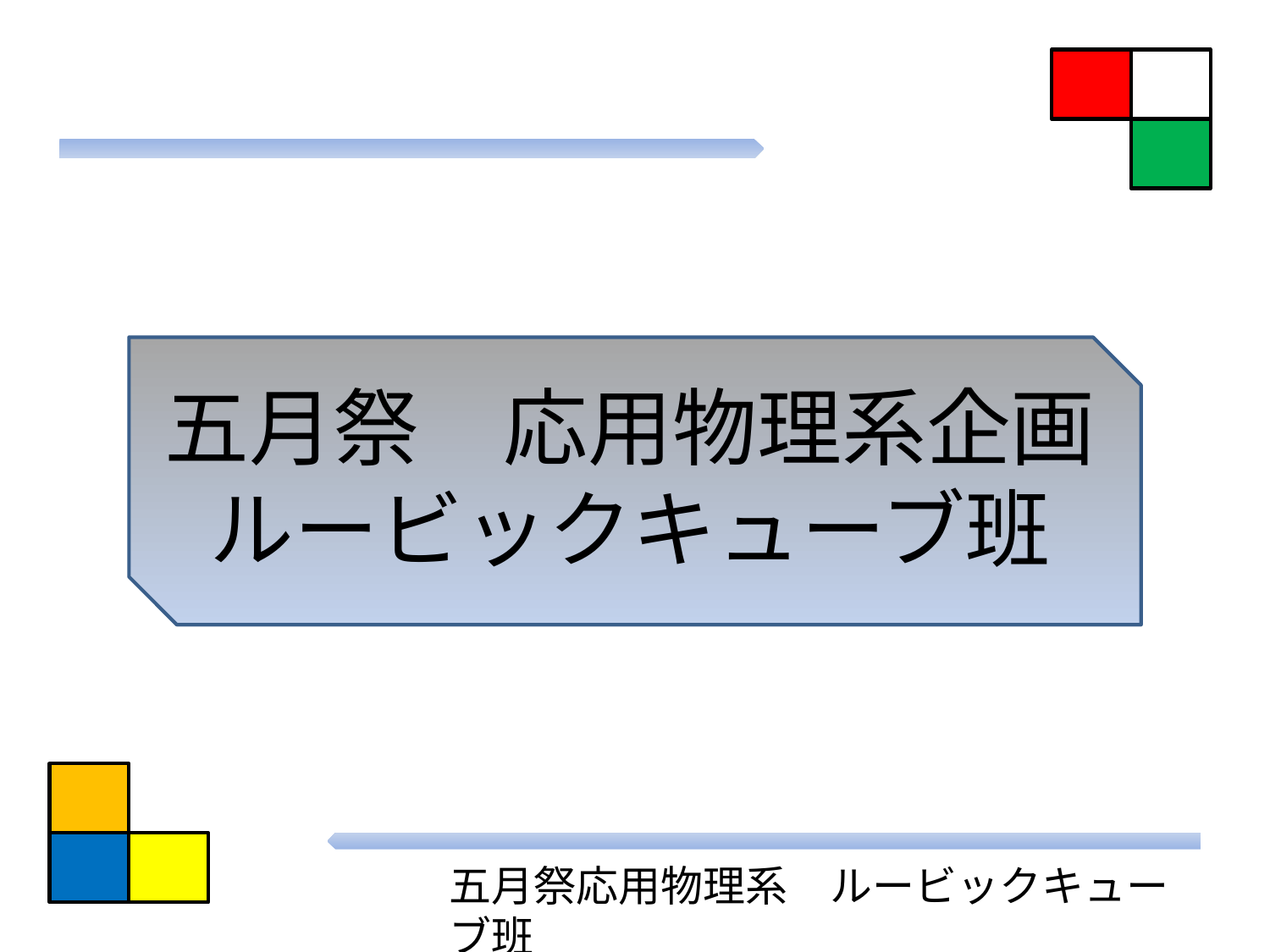

# 五月祭　応用物理系企画 ルービックキューブ班

五月祭応用物理系　ルービックキューブ班